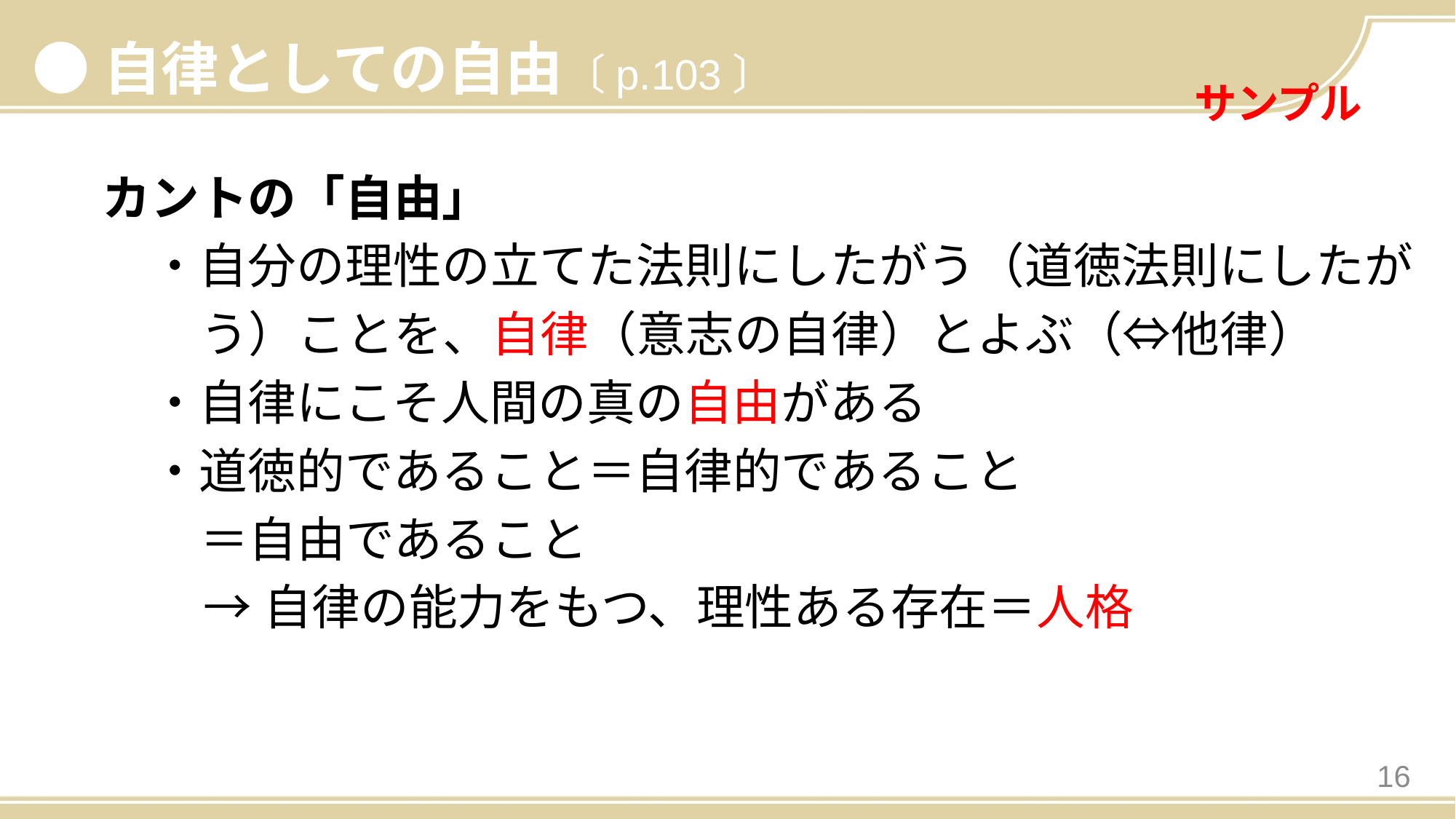

●自律としての自由〔p.103〕
カントの「自由」
・自分の理性の立てた法則にしたがう（道徳法則にしたがう）ことを、自律（意志の自律）とよぶ（⇔他律）
・自律にこそ人間の真の自由がある
・道徳的であること＝自律的であること
＝自由であること
→自律の能力をもつ、理性ある存在＝人格